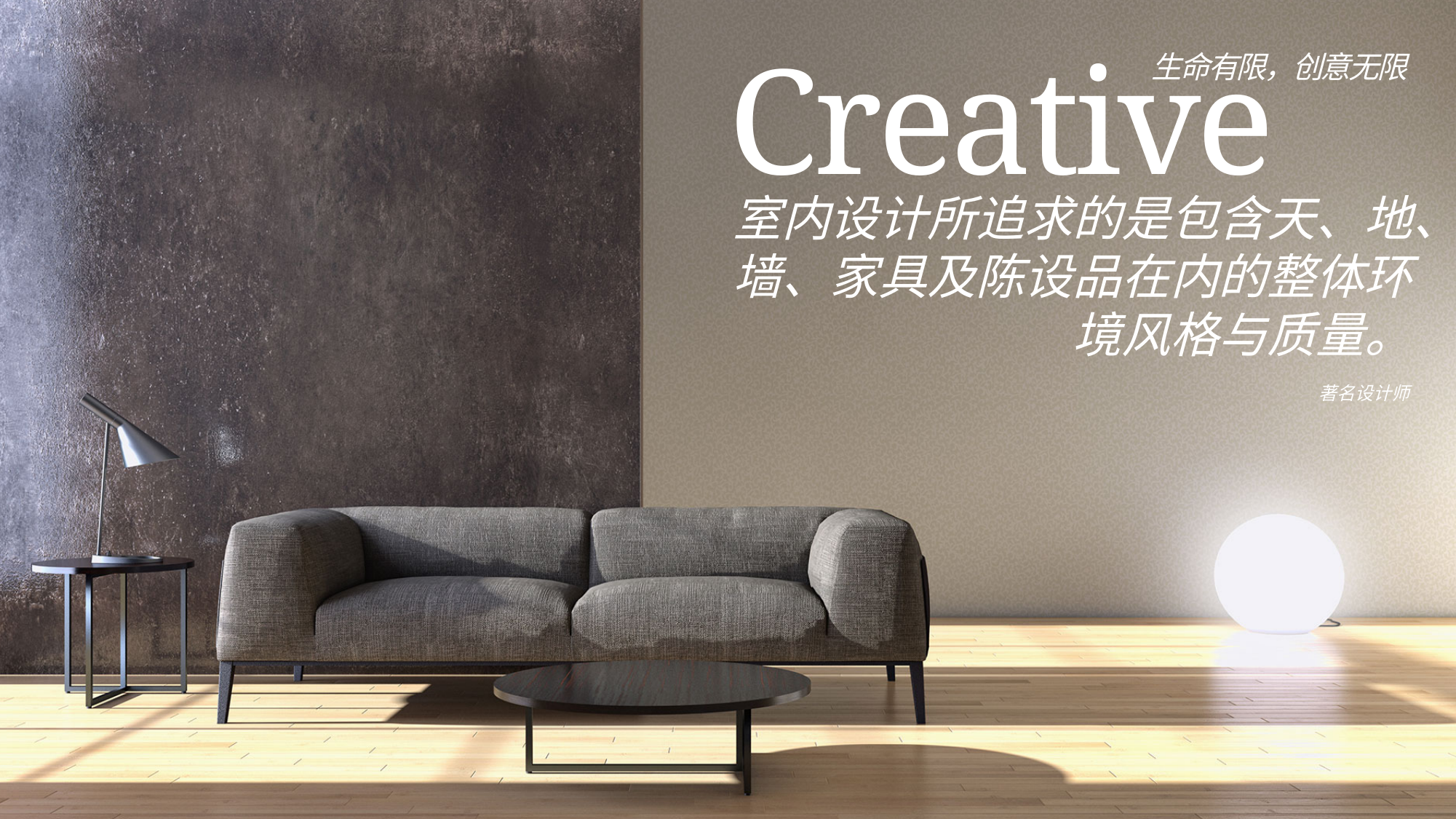

Creative
生命有限，创意无限
室内设计所追求的是包含天、地、墙、家具及陈设品在内的整体环境风格与质量。
著名设计师